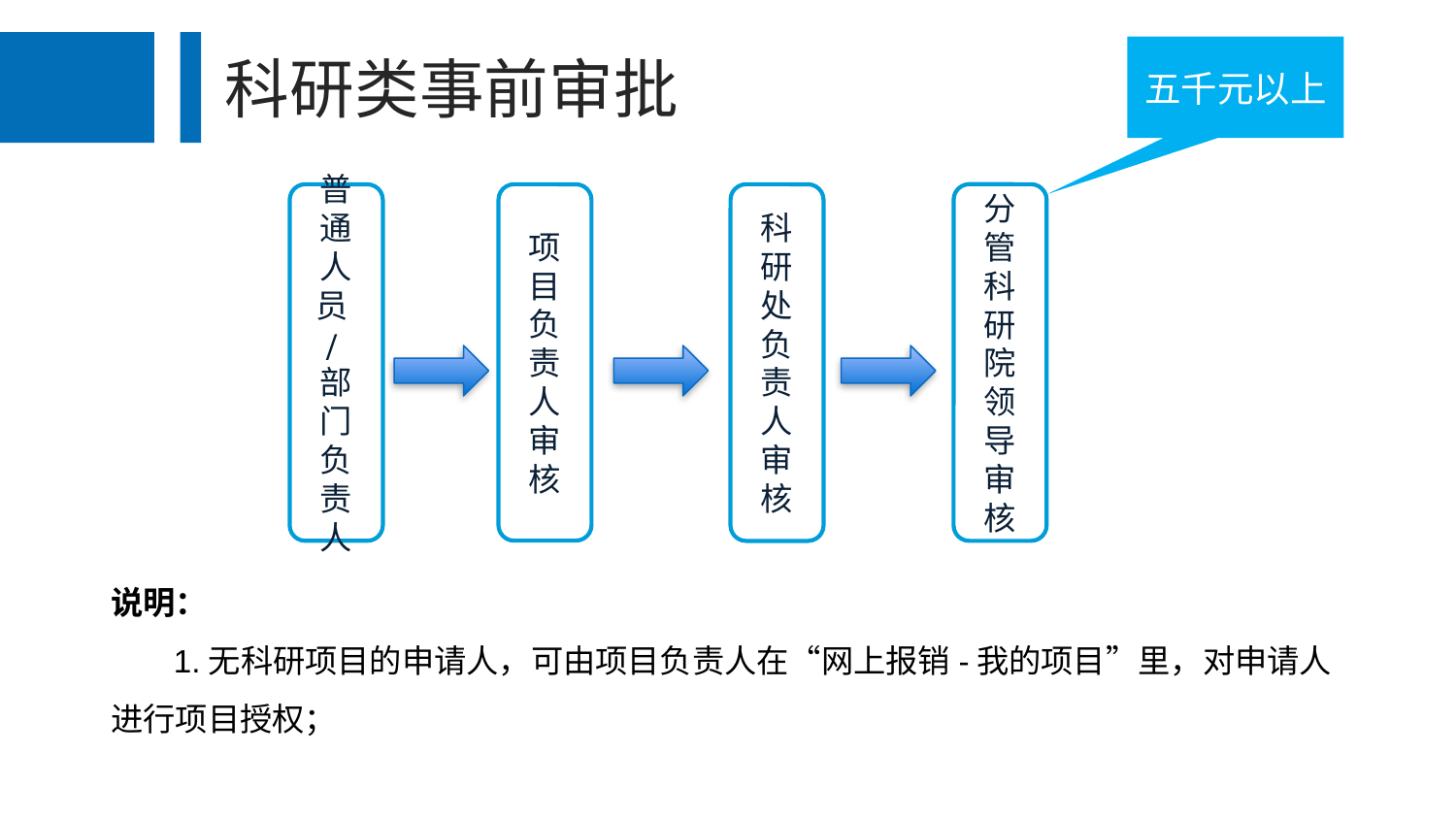

五千元以上
科研类事前审批
分管科研院领导审核
普通人员/部门负责人
科研处负责人审核
项目负责人审核

说明：
       1.无科研项目的申请人，可由项目负责人在“网上报销-我的项目”里，对申请人进行项目授权；